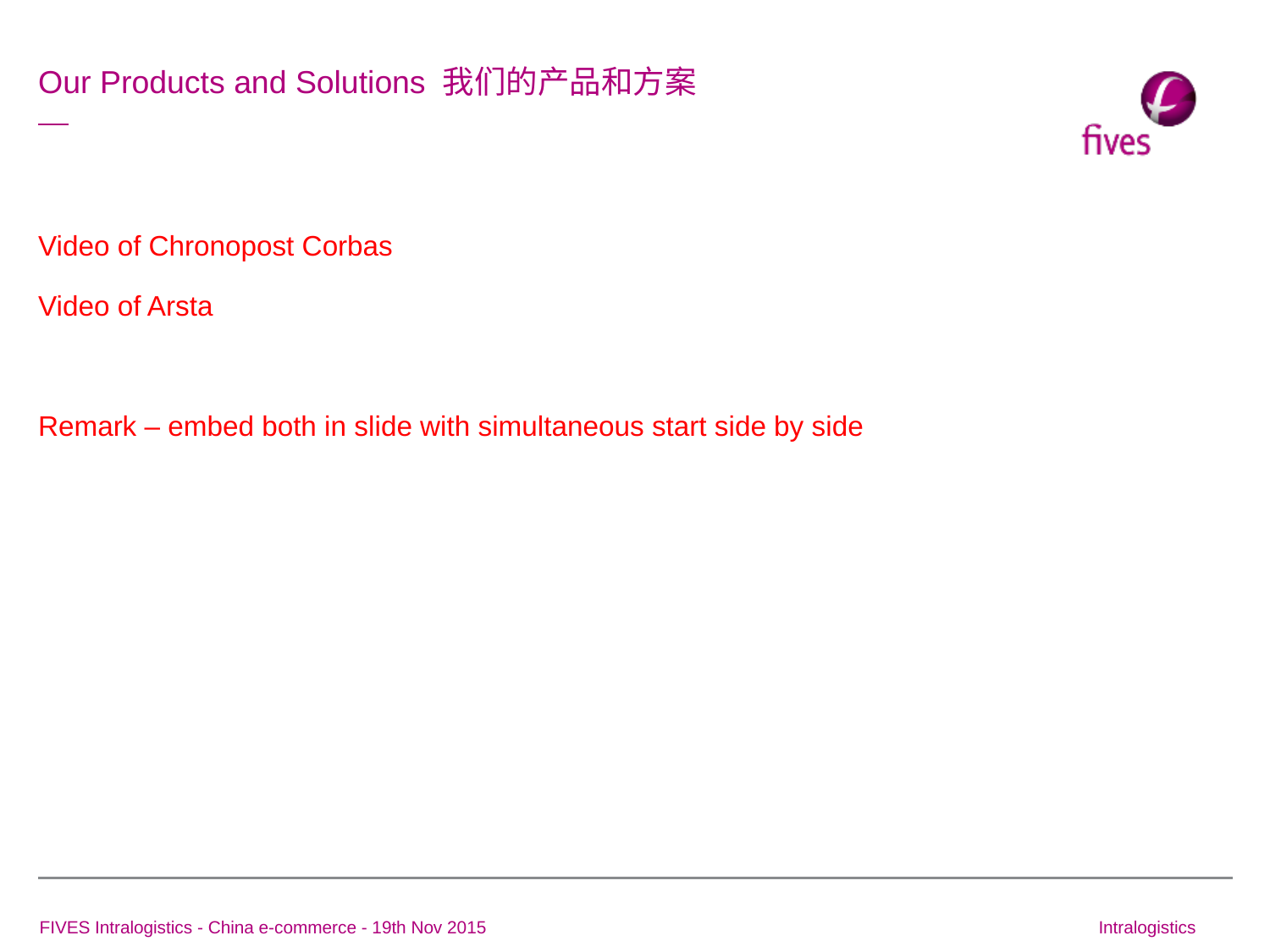

Our Products and Solutions 我们的产品和方案
Video of Chronopost Corbas
Video of Arsta

Remark – embed both in slide with simultaneous start side by side
FIVES Intralogistics - China e-commerce - 19th Nov 2015